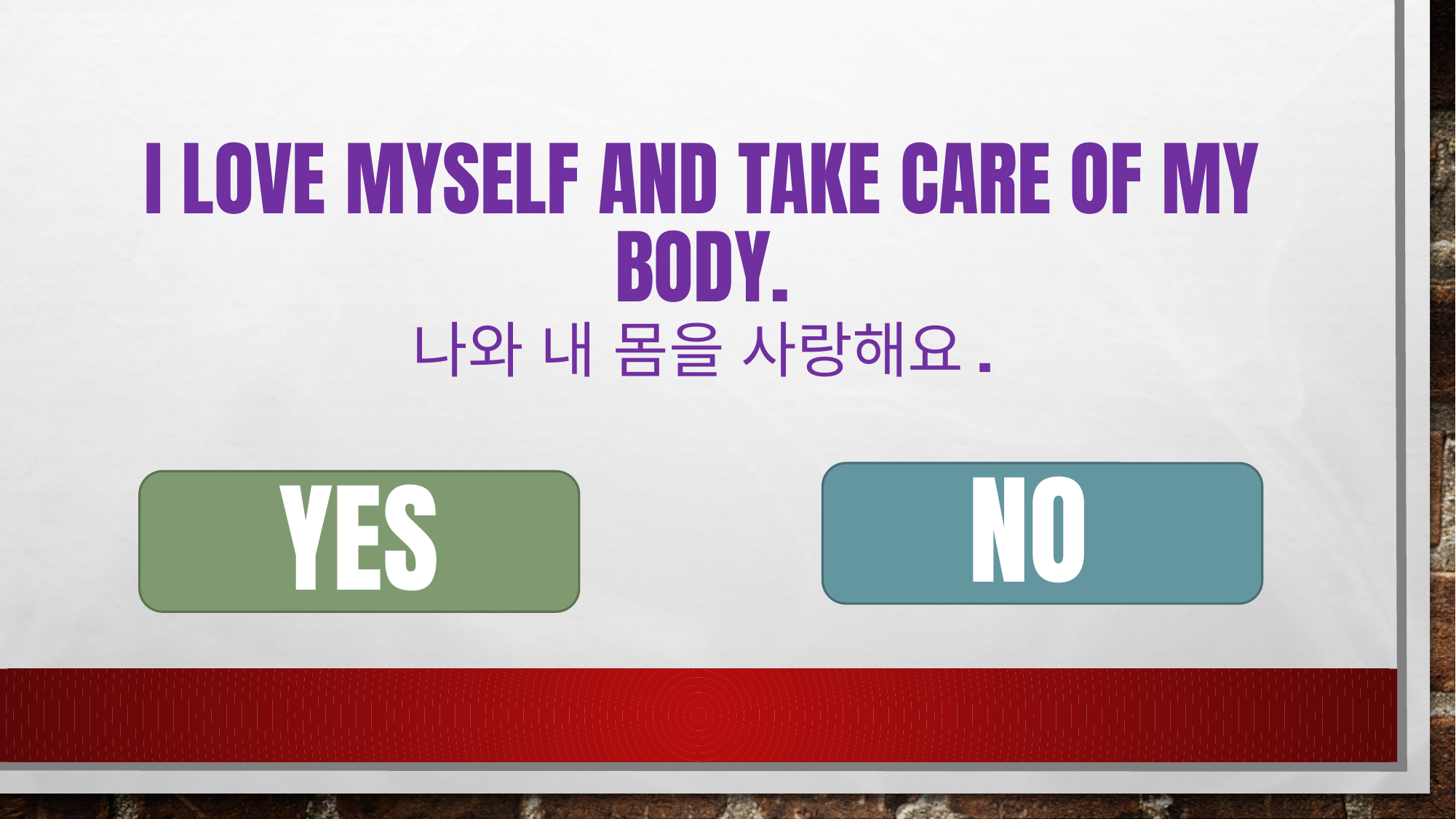

# I love myself and take care of my body. 나와 내 몸을 사랑해요.
NO
YES